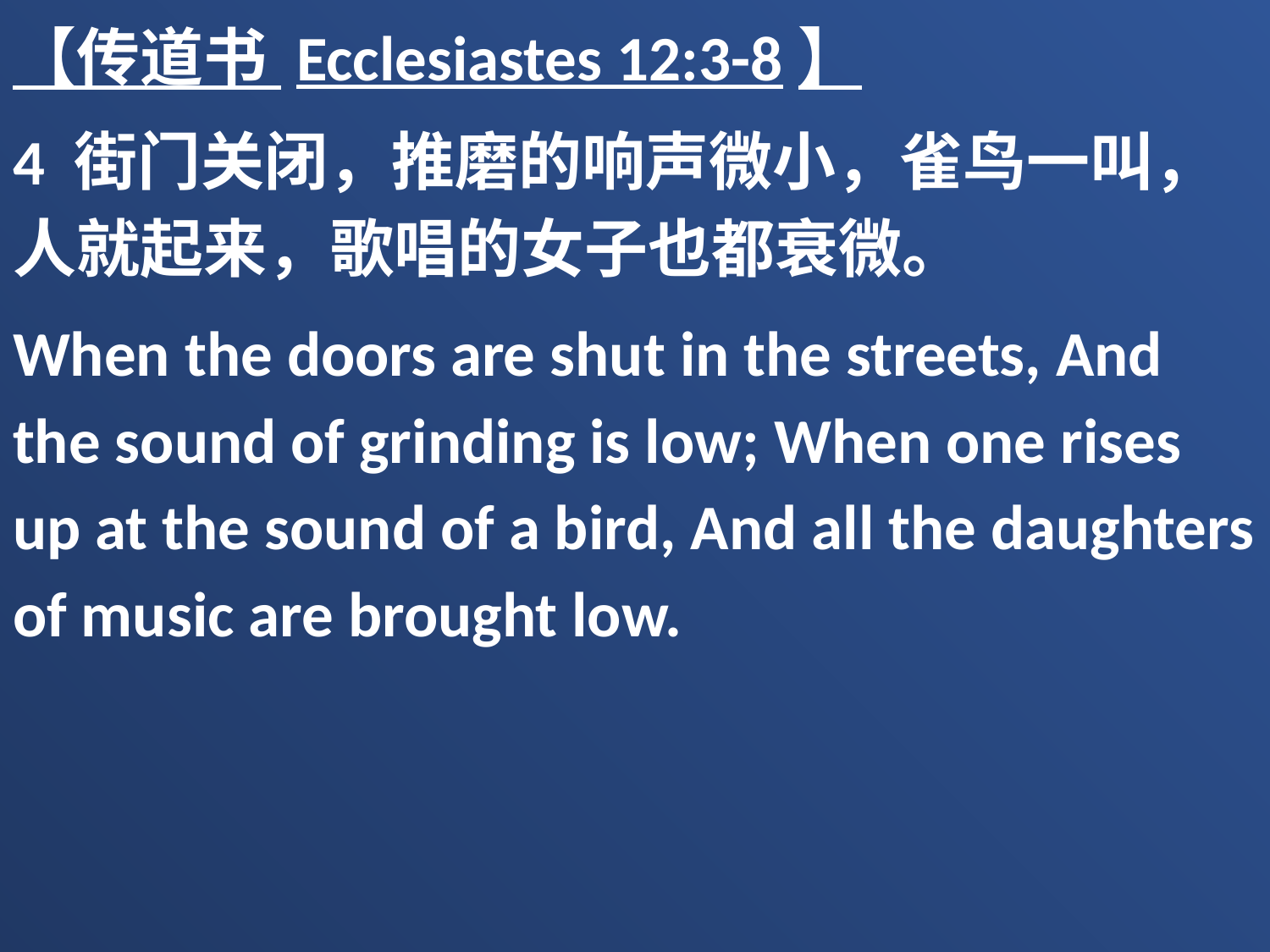

【传道书 Ecclesiastes 12:3-8】
4 街门关闭，推磨的响声微小，雀鸟一叫，人就起来，歌唱的女子也都衰微。
When the doors are shut in the streets, And the sound of grinding is low; When one rises up at the sound of a bird, And all the daughters of music are brought low.